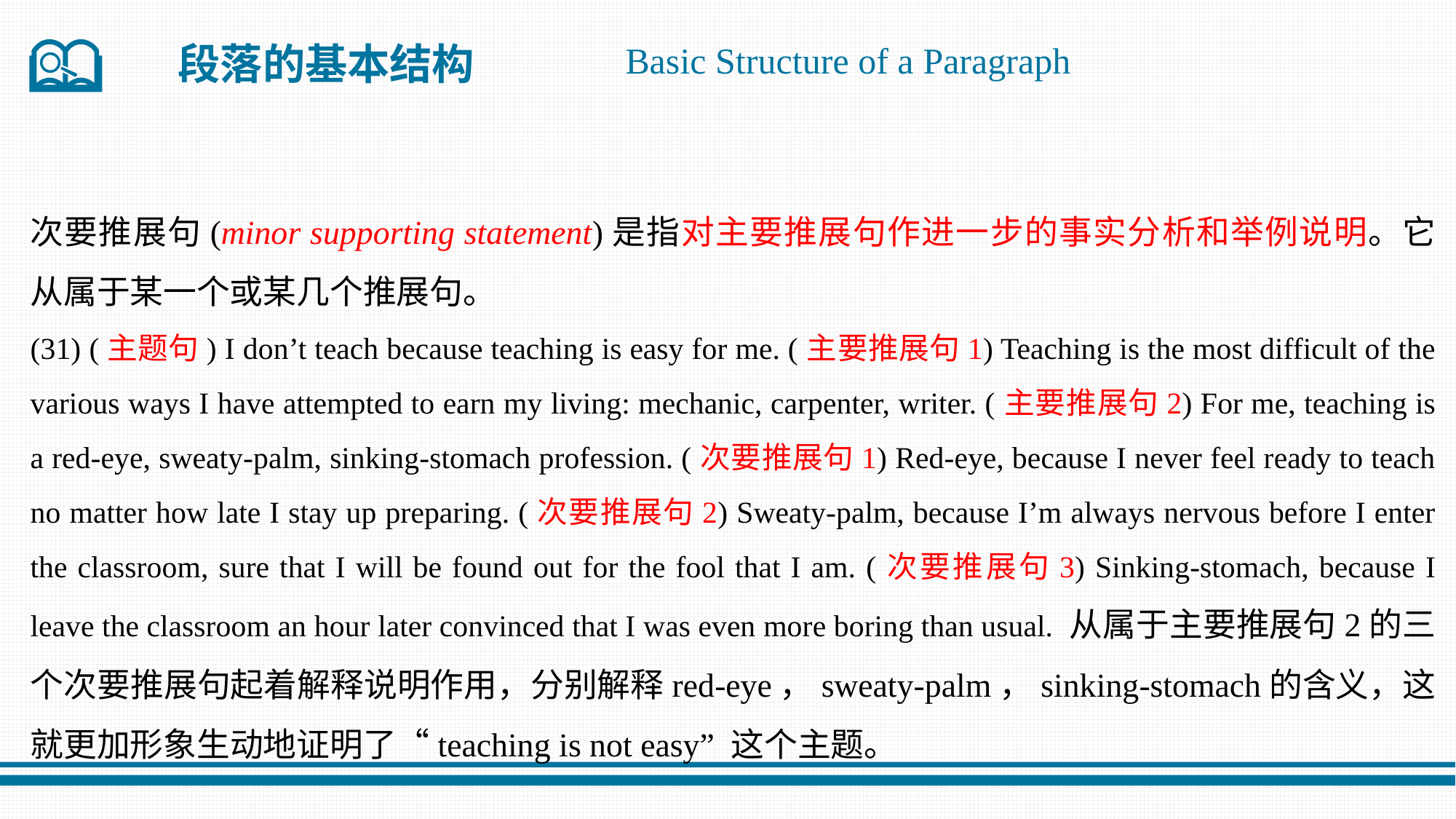

段落的基本结构
Basic Structure of a Paragraph
次要推展句(minor supporting statement)是指对主要推展句作进一步的事实分析和举例说明。它从属于某一个或某几个推展句。
(31) (主题句) I don’t teach because teaching is easy for me. (主要推展句1) Teaching is the most difficult of the various ways I have attempted to earn my living: mechanic, carpenter, writer. (主要推展句2) For me, teaching is a red-eye, sweaty-palm, sinking-stomach profession. (次要推展句1) Red-eye, because I never feel ready to teach no matter how late I stay up preparing. (次要推展句2) Sweaty-palm, because I’m always nervous before I enter the classroom, sure that I will be found out for the fool that I am. (次要推展句3) Sinking-stomach, because I leave the classroom an hour later convinced that I was even more boring than usual. 从属于主要推展句2的三个次要推展句起着解释说明作用，分别解释red-eye，sweaty-palm，sinking-stomach的含义，这就更加形象生动地证明了“teaching is not easy” 这个主题。